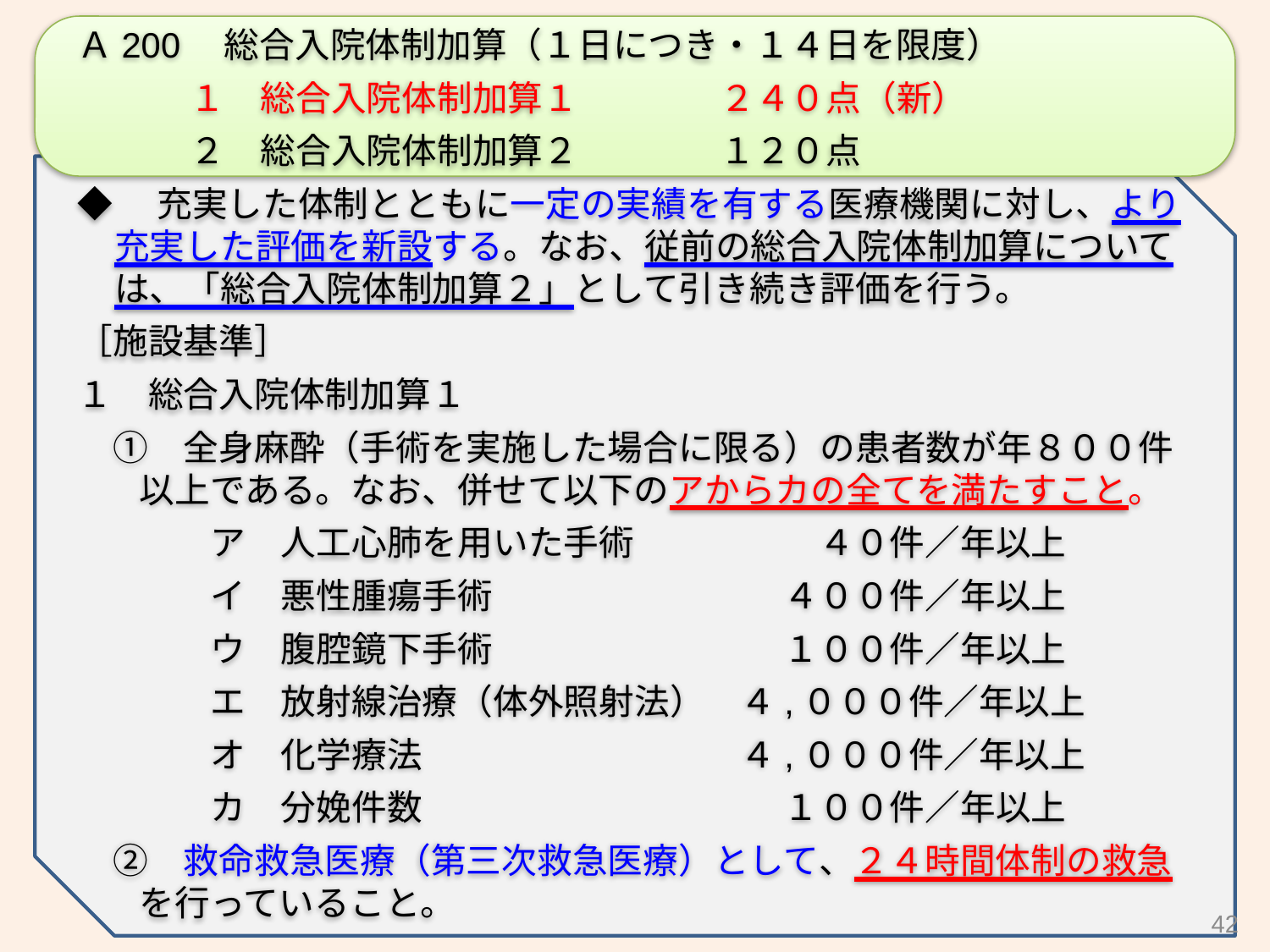

Ａ200　総合入院体制加算（１日につき・１４日を限度）
１　総合入院体制加算１　　　　２４０点（新）
２　総合入院体制加算２　　　　１２０点
◆　充実した体制とともに一定の実績を有する医療機関に対し、より充実した評価を新設する。なお、従前の総合入院体制加算については、「総合入院体制加算２」として引き続き評価を行う。
［施設基準］
１　総合入院体制加算１
　①　全身麻酔（手術を実施した場合に限る）の患者数が年８００件以上である。なお、併せて以下のアからカの全てを満たすこと。
　　ア　人工心肺を用いた手術　　 　　　４０件／年以上
　　イ　悪性腫瘍手術　　　　　 　　　４００件／年以上
　　ウ　腹腔鏡下手術　　　　　　　　 １００件／年以上
　　エ　放射線治療（体外照射法）　４,０００件／年以上
　　オ　化学療法　　　　　　　　　４,０００件／年以上
　　カ　分娩件数　　　　　　　　　　 １００件／年以上
　②　救命救急医療（第三次救急医療）として、２４時間体制の救急を行っていること。

42